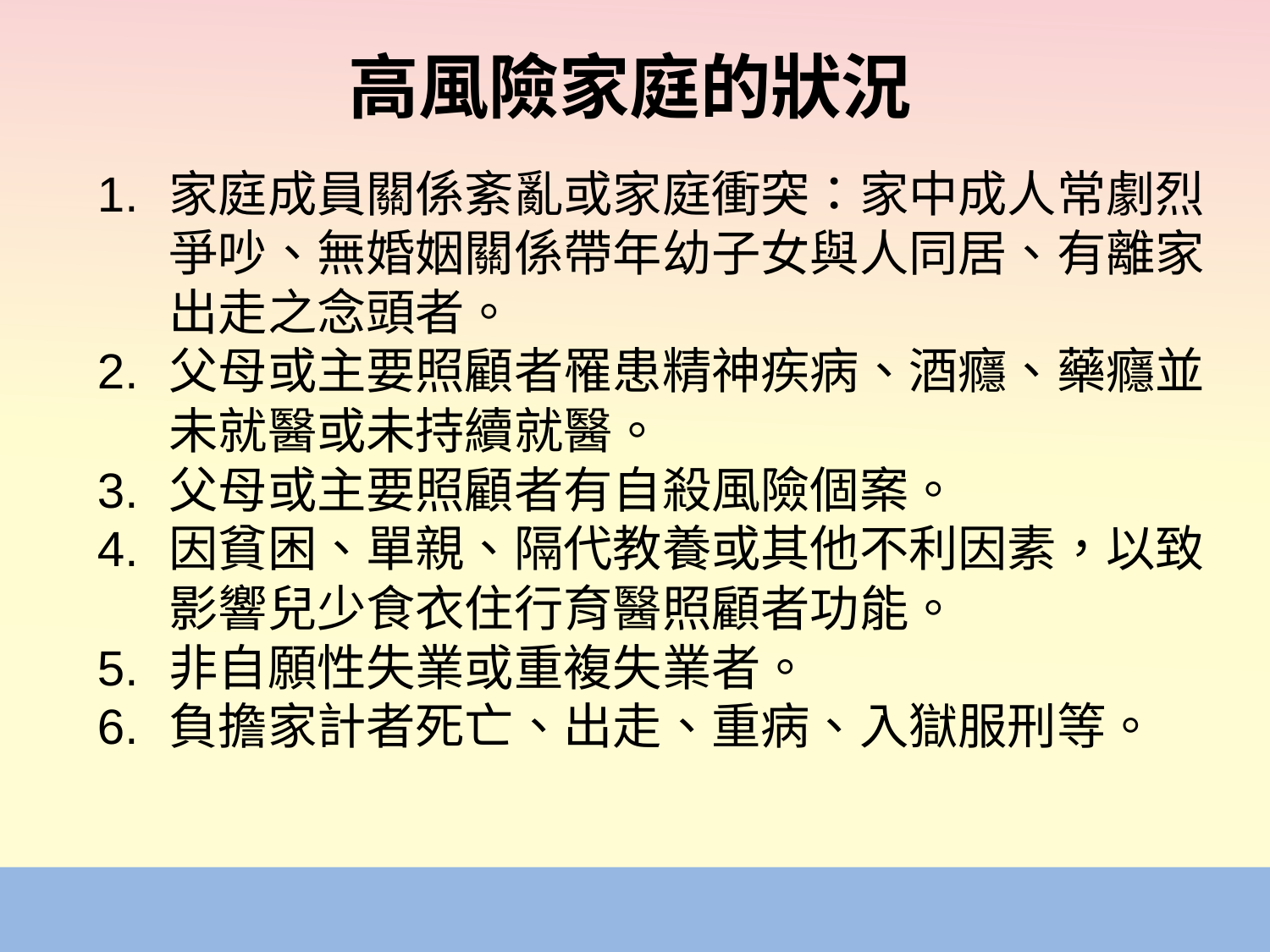

高風險家庭的狀況
家庭成員關係紊亂或家庭衝突：家中成人常劇烈爭吵、無婚姻關係帶年幼子女與人同居、有離家出走之念頭者。
父母或主要照顧者罹患精神疾病、酒癮、藥癮並未就醫或未持續就醫。
父母或主要照顧者有自殺風險個案。
因貧困、單親、隔代教養或其他不利因素，以致影響兒少食衣住行育醫照顧者功能。
非自願性失業或重複失業者。
負擔家計者死亡、出走、重病、入獄服刑等。